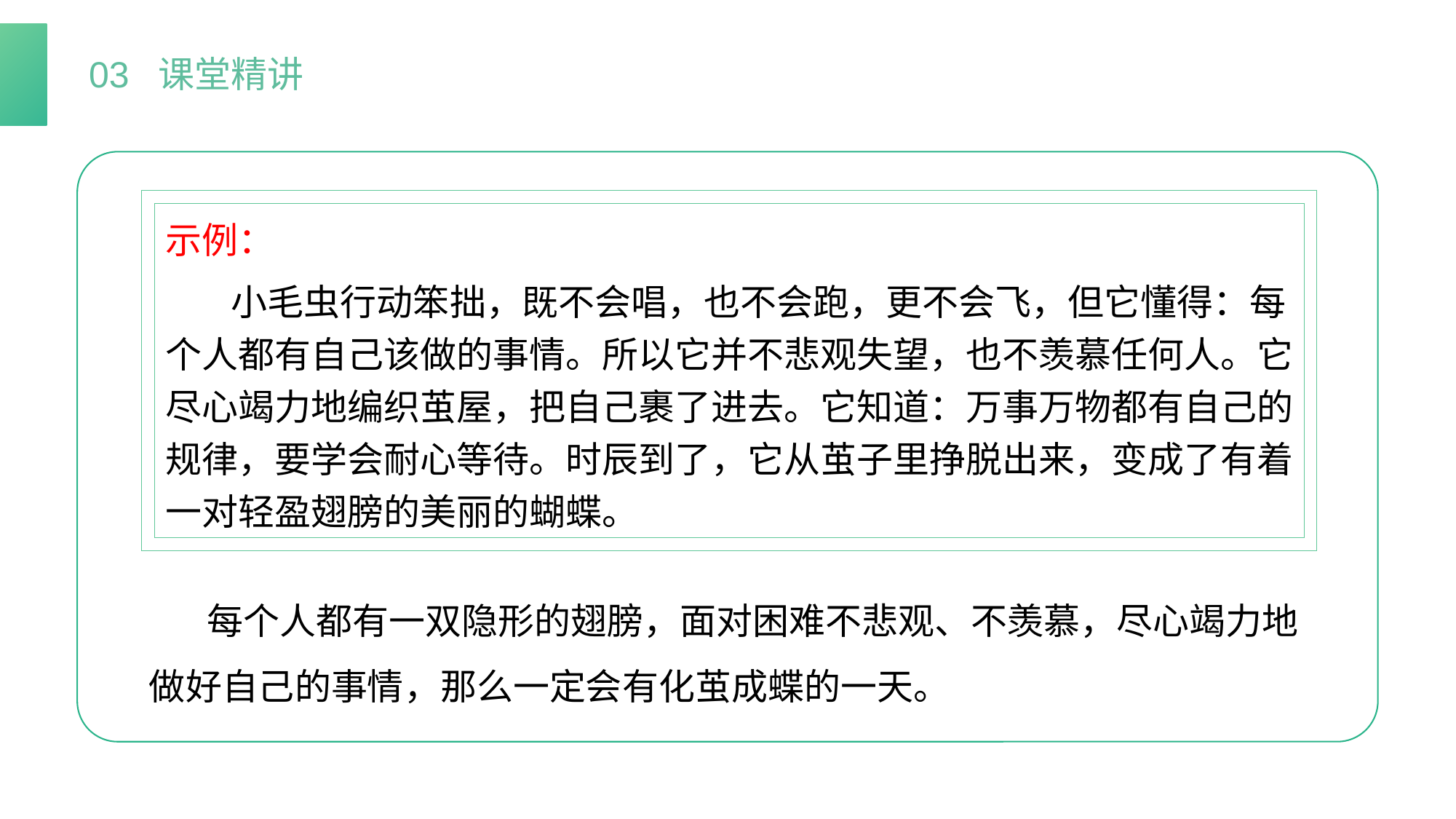

03  课堂精讲
示例：
       小毛虫行动笨拙，既不会唱，也不会跑，更不会飞，但它懂得：每个人都有自己该做的事情。所以它并不悲观失望，也不羡慕任何人。它尽心竭力地编织茧屋，把自己裹了进去。它知道：万事万物都有自己的规律，要学会耐心等待。时辰到了，它从茧子里挣脱出来，变成了有着一对轻盈翅膀的美丽的蝴蝶。
      每个人都有一双隐形的翅膀，面对困难不悲观、不羡慕，尽心竭力地做好自己的事情，那么一定会有化茧成蝶的一天。